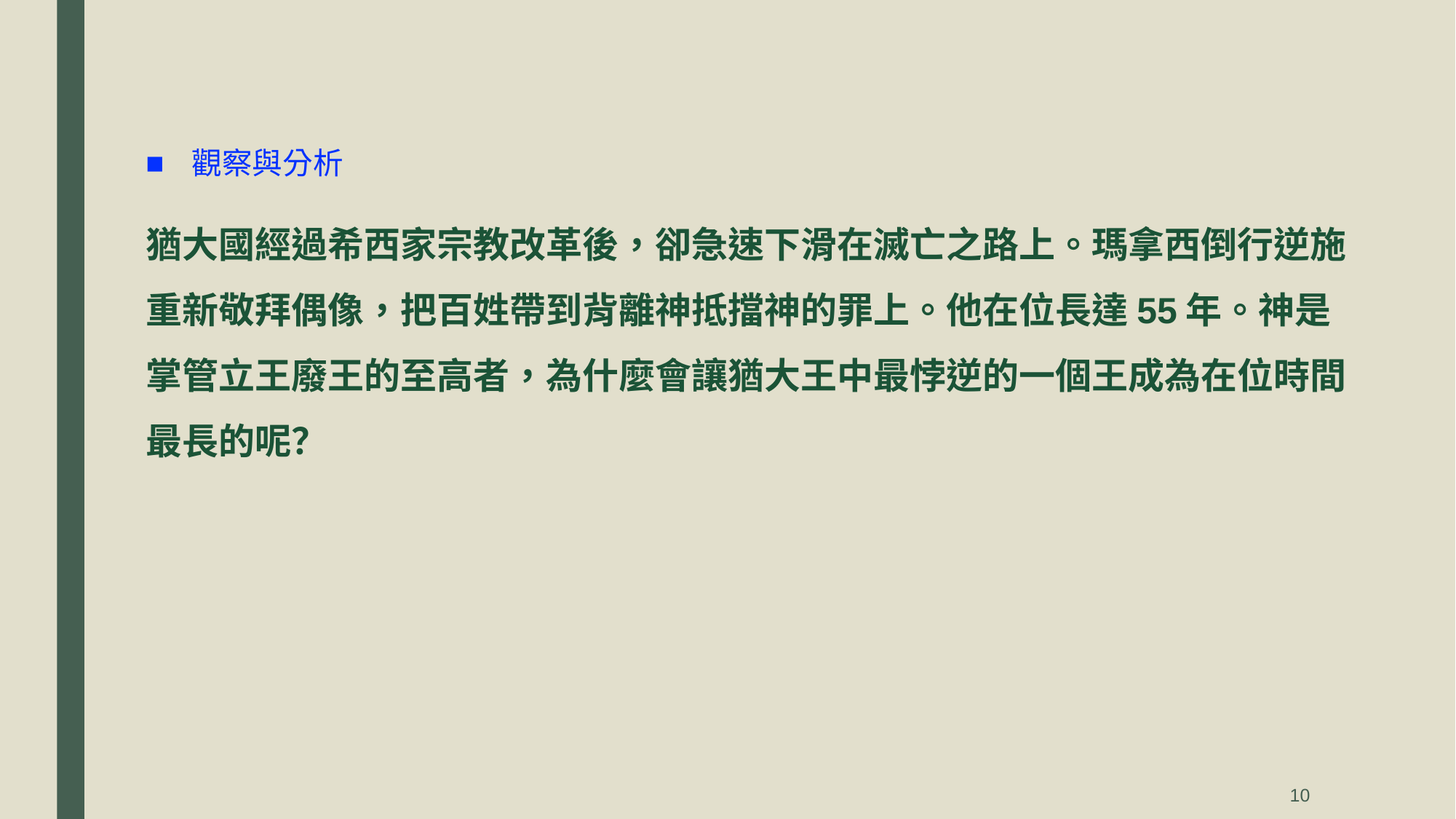

觀察與分析
猶大國經過希西家宗教改革後，卻急速下滑在滅亡之路上。瑪拿西倒行逆施重新敬拜偶像，把百姓帶到背離神抵擋神的罪上。他在位長達55年。神是掌管立王廢王的至高者，為什麼會讓猶大王中最悖逆的一個王成為在位時間最長的呢？

10